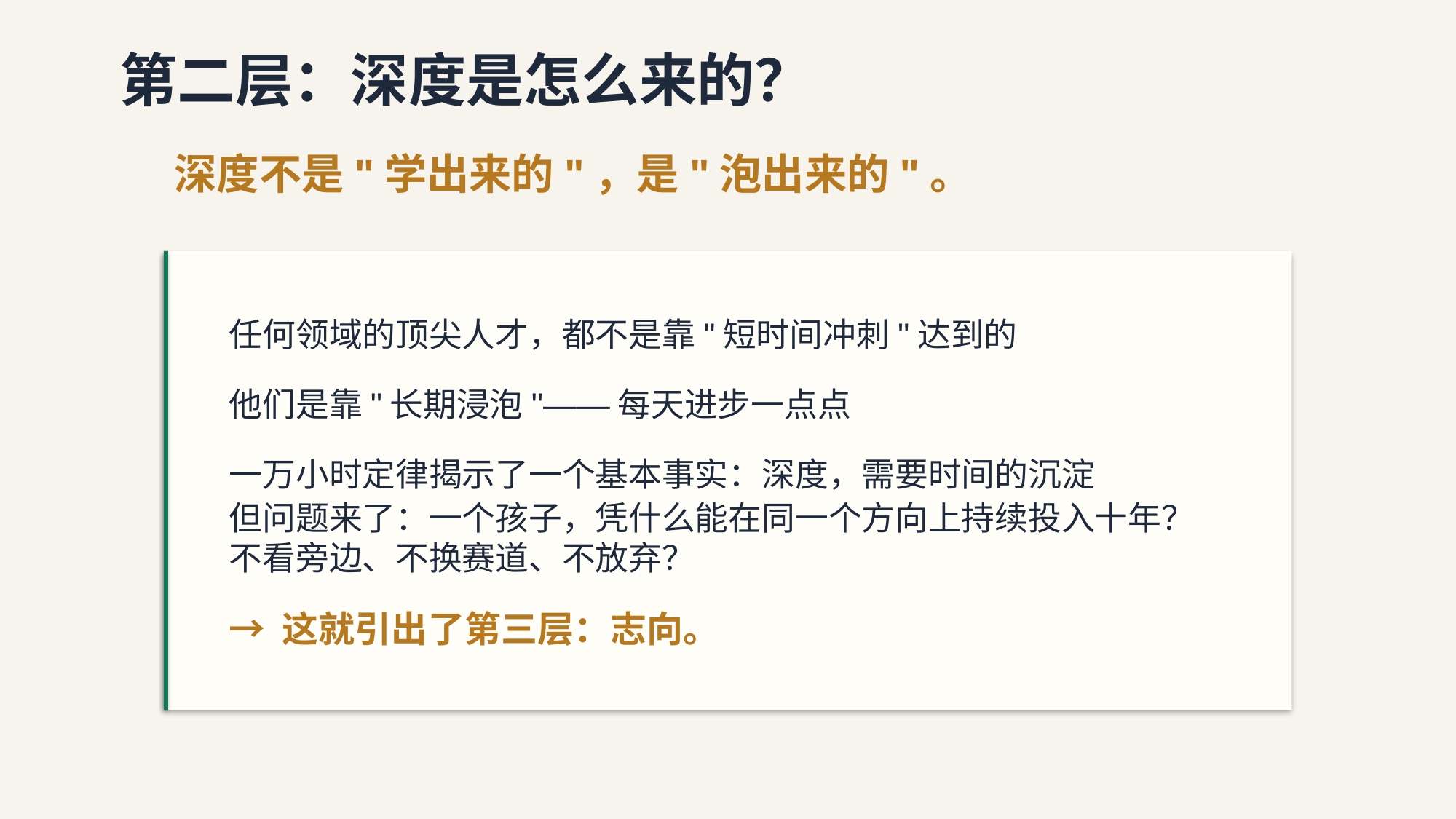

第二层：深度是怎么来的？
深度不是"学出来的"，是"泡出来的"。

任何领域的顶尖人才，都不是靠"短时间冲刺"达到的
他们是靠"长期浸泡"——每天进步一点点
一万小时定律揭示了一个基本事实：深度，需要时间的沉淀
但问题来了：一个孩子，凭什么能在同一个方向上持续投入十年？不看旁边、不换赛道、不放弃？
→ 这就引出了第三层：志向。